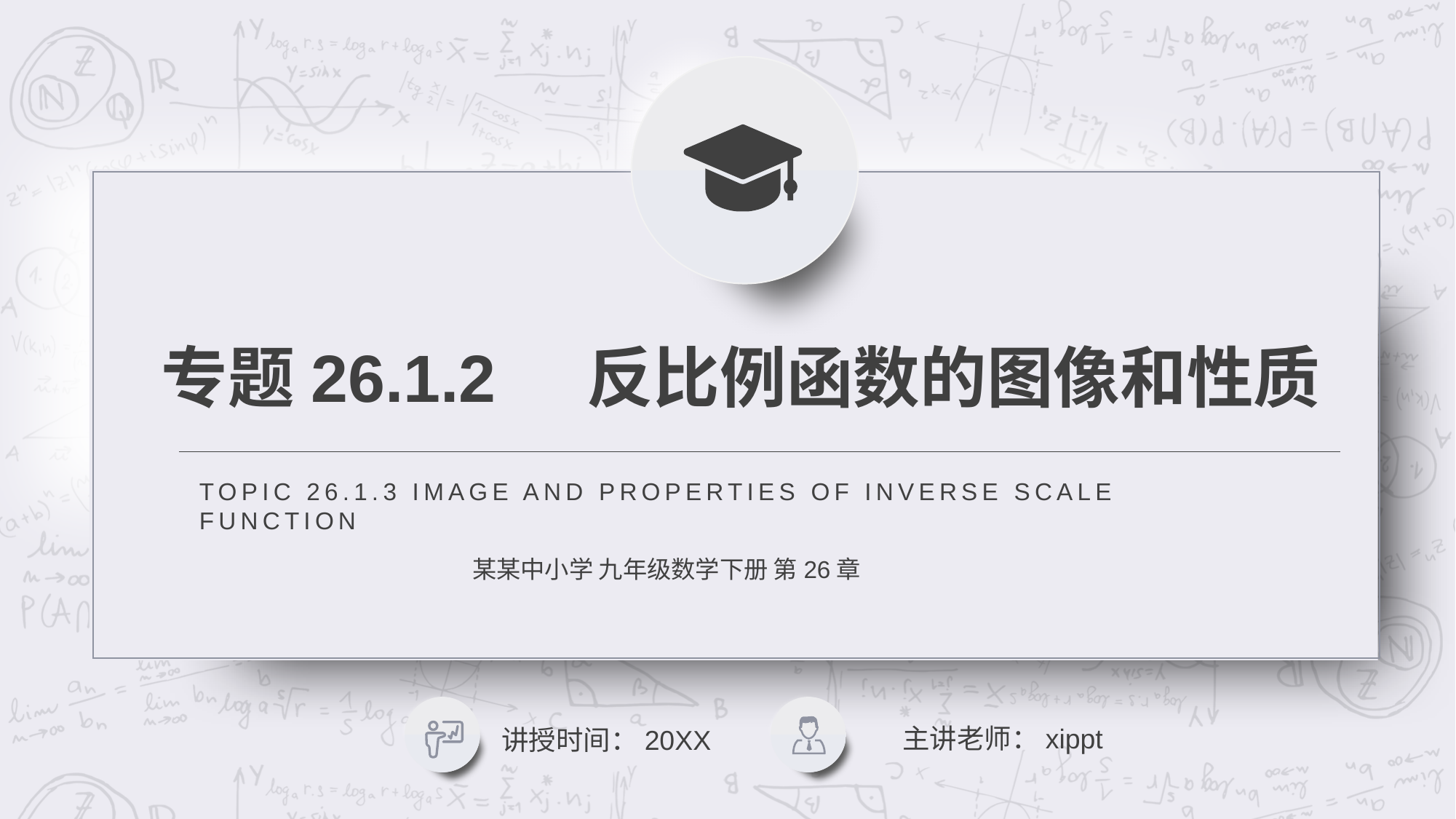

BY YUSHEN

专题26.1.2    反比例函数的图像和性质
TOPIC 26.1.3 IMAGE AND PROPERTIES OF INVERSE SCALE FUNCTION
某某中小学 九年级数学下册 第26章

主讲老师：xippt
讲授时间：20XX